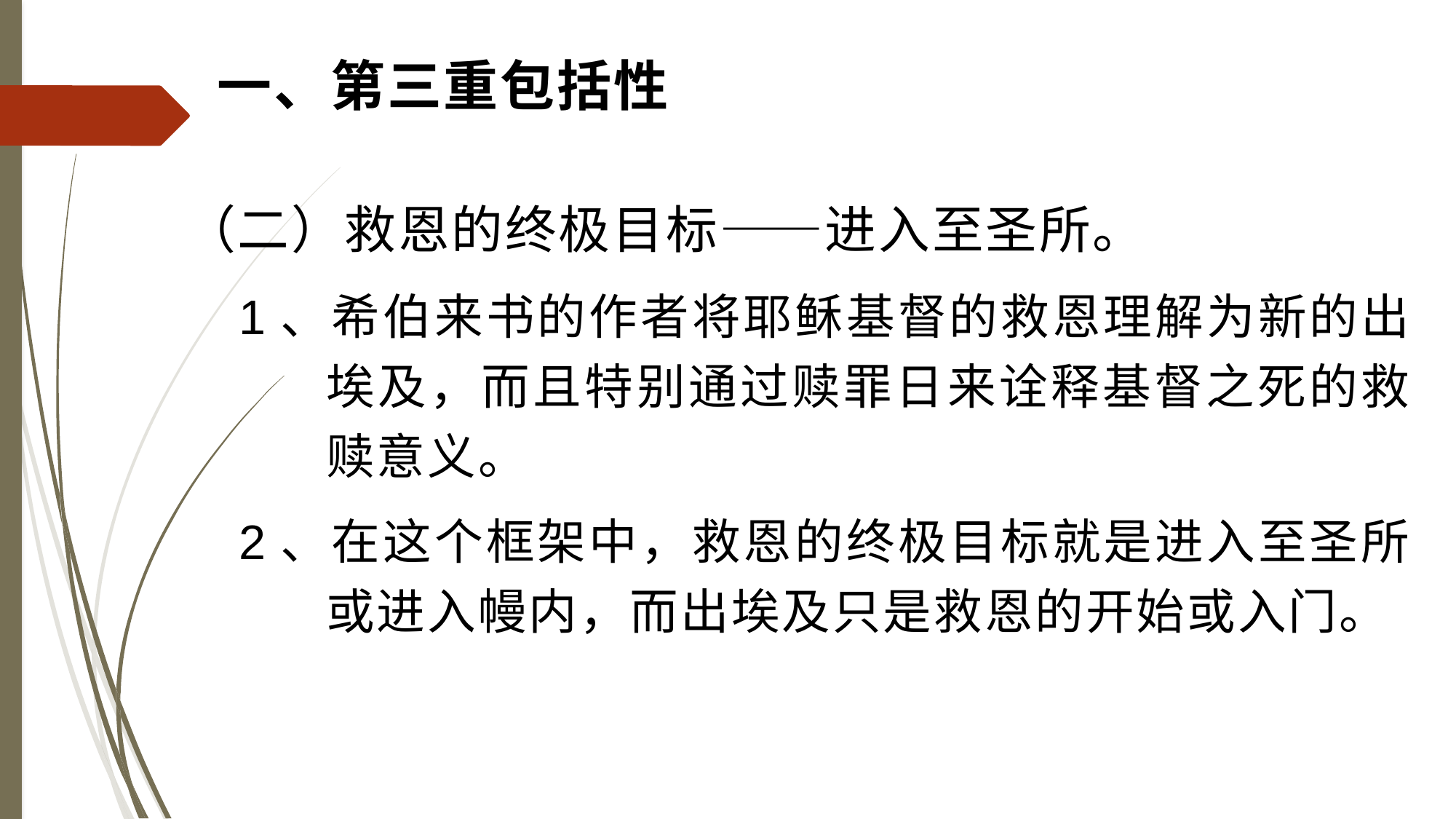

# 一、第三重包括性
（二）救恩的终极目标——进入至圣所。
1、希伯来书的作者将耶稣基督的救恩理解为新的出埃及，而且特别通过赎罪日来诠释基督之死的救赎意义。
2、在这个框架中，救恩的终极目标就是进入至圣所或进入幔内，而出埃及只是救恩的开始或入门。